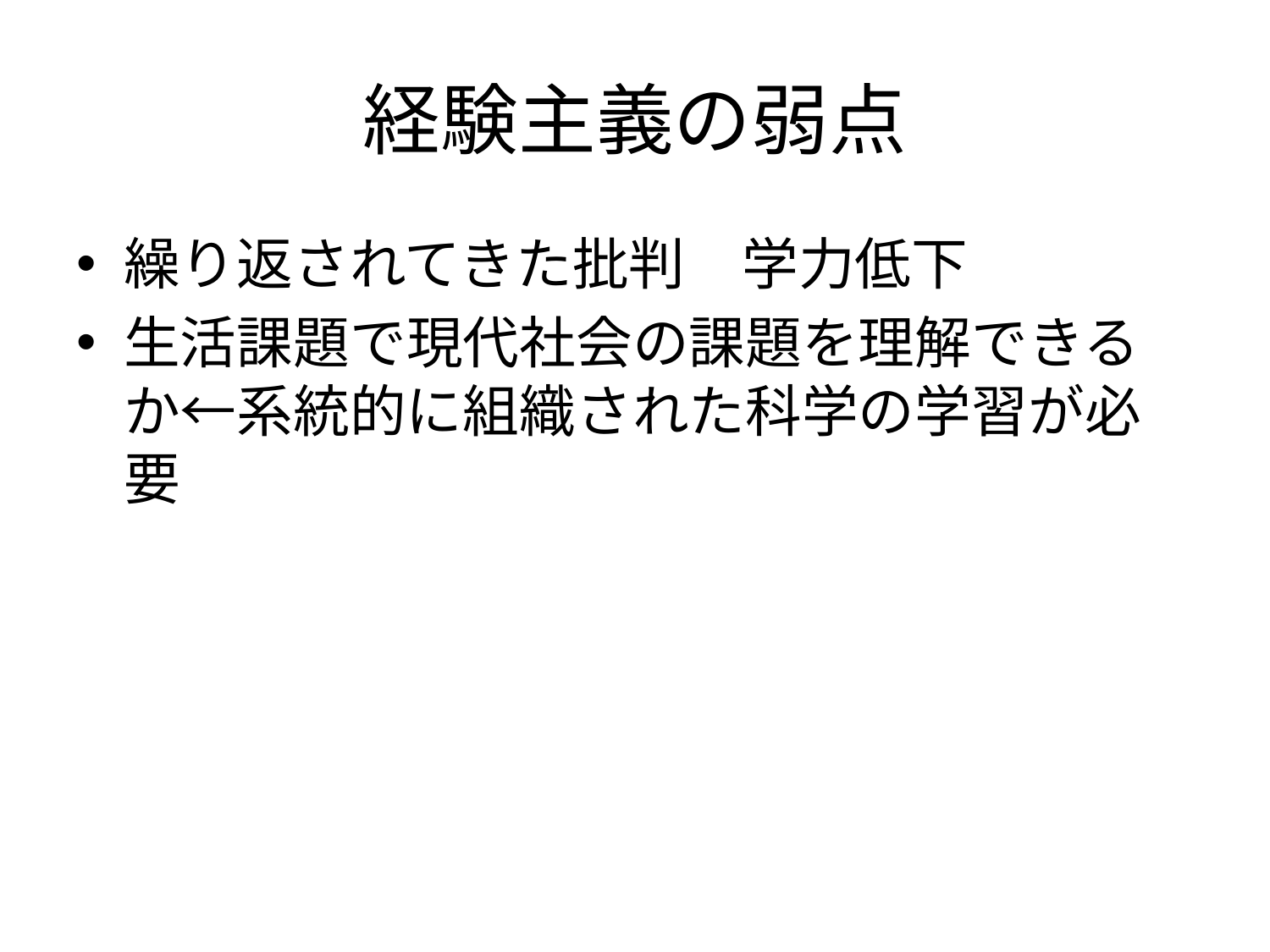

# 経験主義の弱点
繰り返されてきた批判　学力低下
生活課題で現代社会の課題を理解できるか←系統的に組織された科学の学習が必要